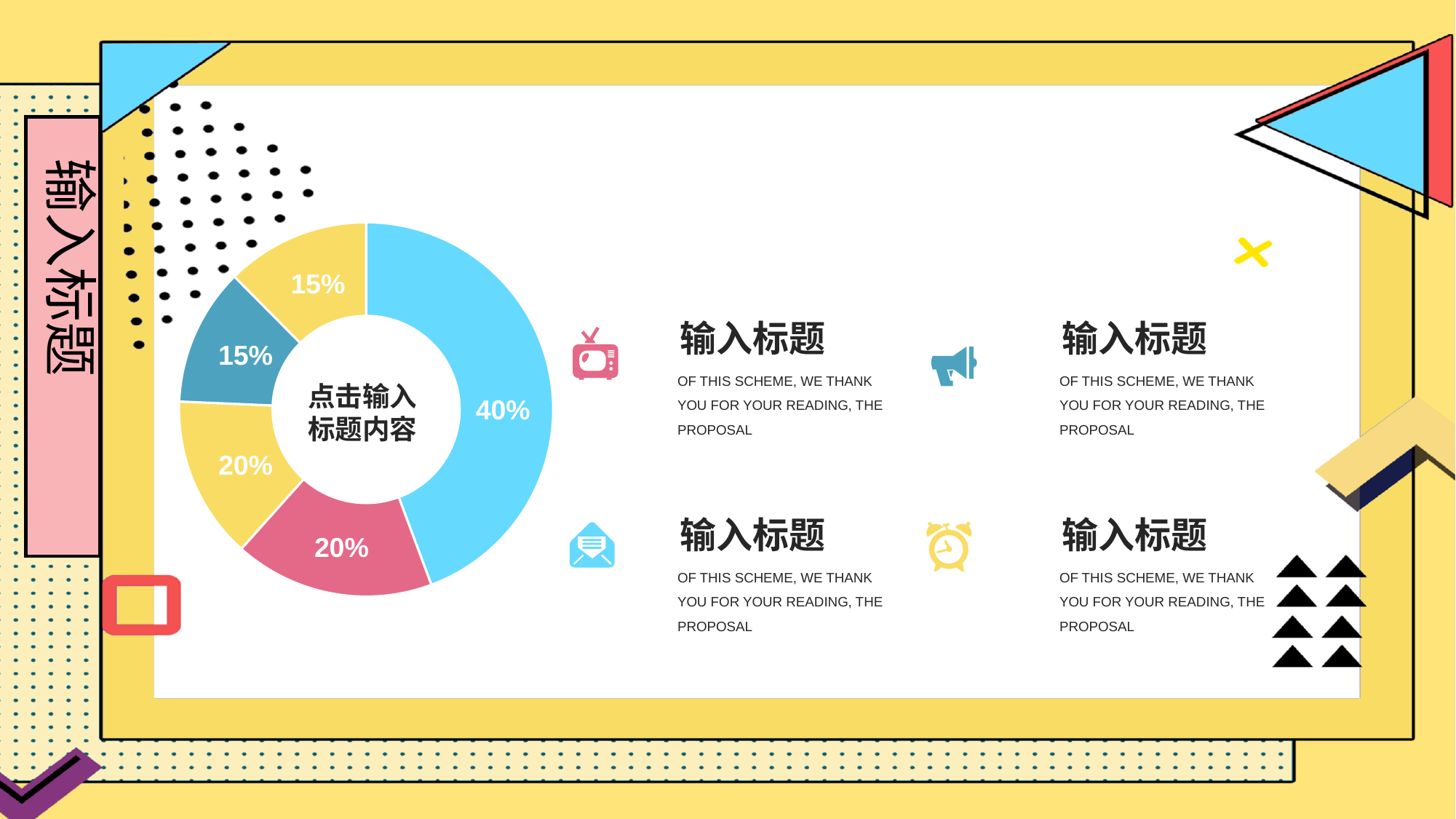

输入标题

### Chart

| Category | Sales |
|---|---|
| 1st Qtr | 8.2 |
| 2nd Qtr | 3.2 |
| 3rd Qtr | 2.6 |
| 4th Qtr | 2.2 |
| 5th Qtr | 2.3 |
15%
15%
点击输入标题内容
40%
20%
20%
输入标题
OF THIS SCHEME, WE THANK YOU FOR YOUR READING, THE PROPOSAL
输入标题
OF THIS SCHEME, WE THANK YOU FOR YOUR READING, THE PROPOSAL

输入标题
OF THIS SCHEME, WE THANK YOU FOR YOUR READING, THE PROPOSAL
输入标题
OF THIS SCHEME, WE THANK YOU FOR YOUR READING, THE PROPOSAL